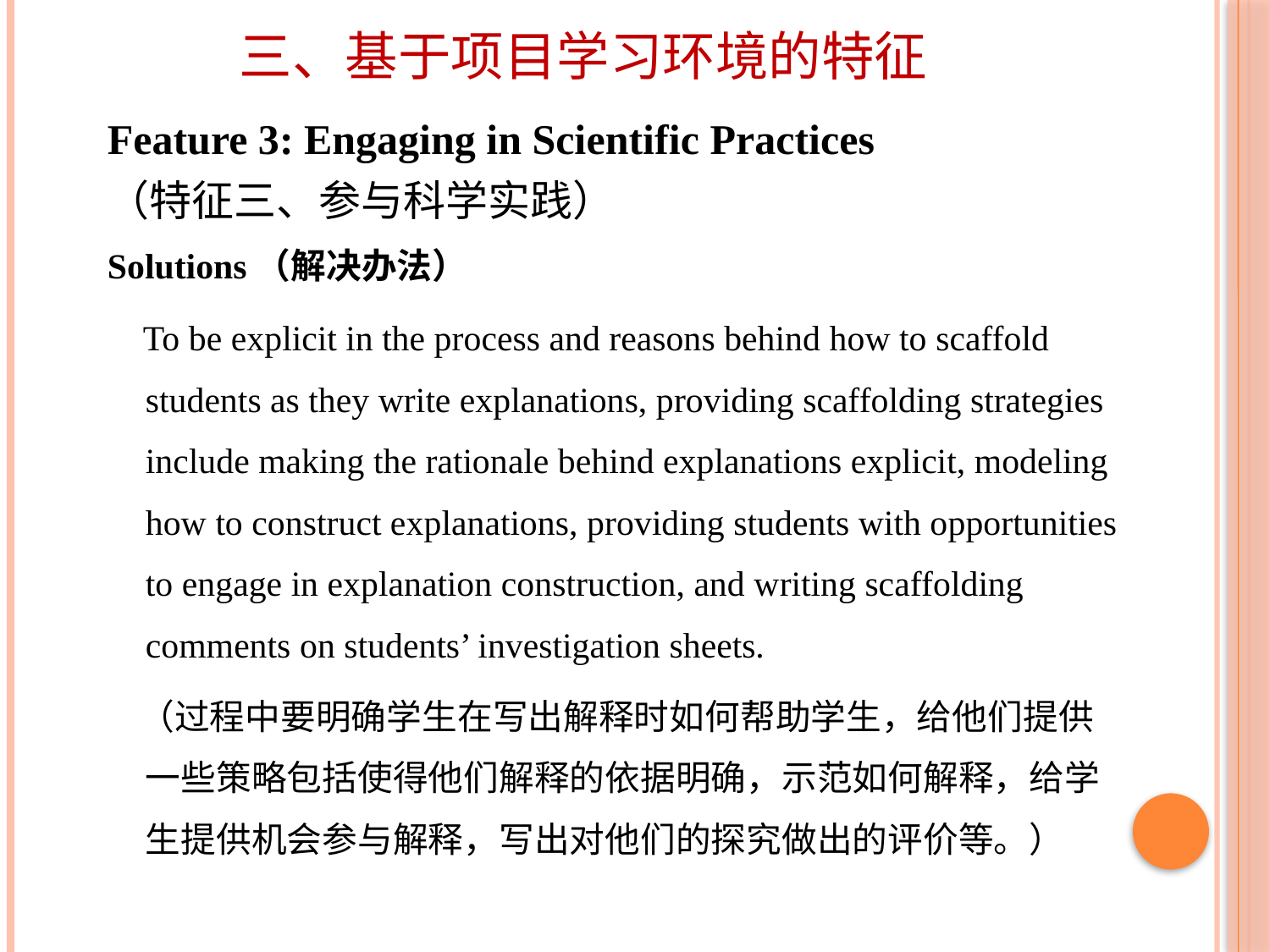

# 三、基于项目学习环境的特征
Feature 3: Engaging in Scientific Practices
（特征三、参与科学实践）
Solutions（解决办法）
    To be explicit in the process and reasons behind how to scaffold students as they write explanations, providing scaffolding strategies include making the rationale behind explanations explicit, modeling how to construct explanations, providing students with opportunities to engage in explanation construction, and writing scaffolding comments on students’ investigation sheets.
   （过程中要明确学生在写出解释时如何帮助学生，给他们提供一些策略包括使得他们解释的依据明确，示范如何解释，给学生提供机会参与解释，写出对他们的探究做出的评价等。）